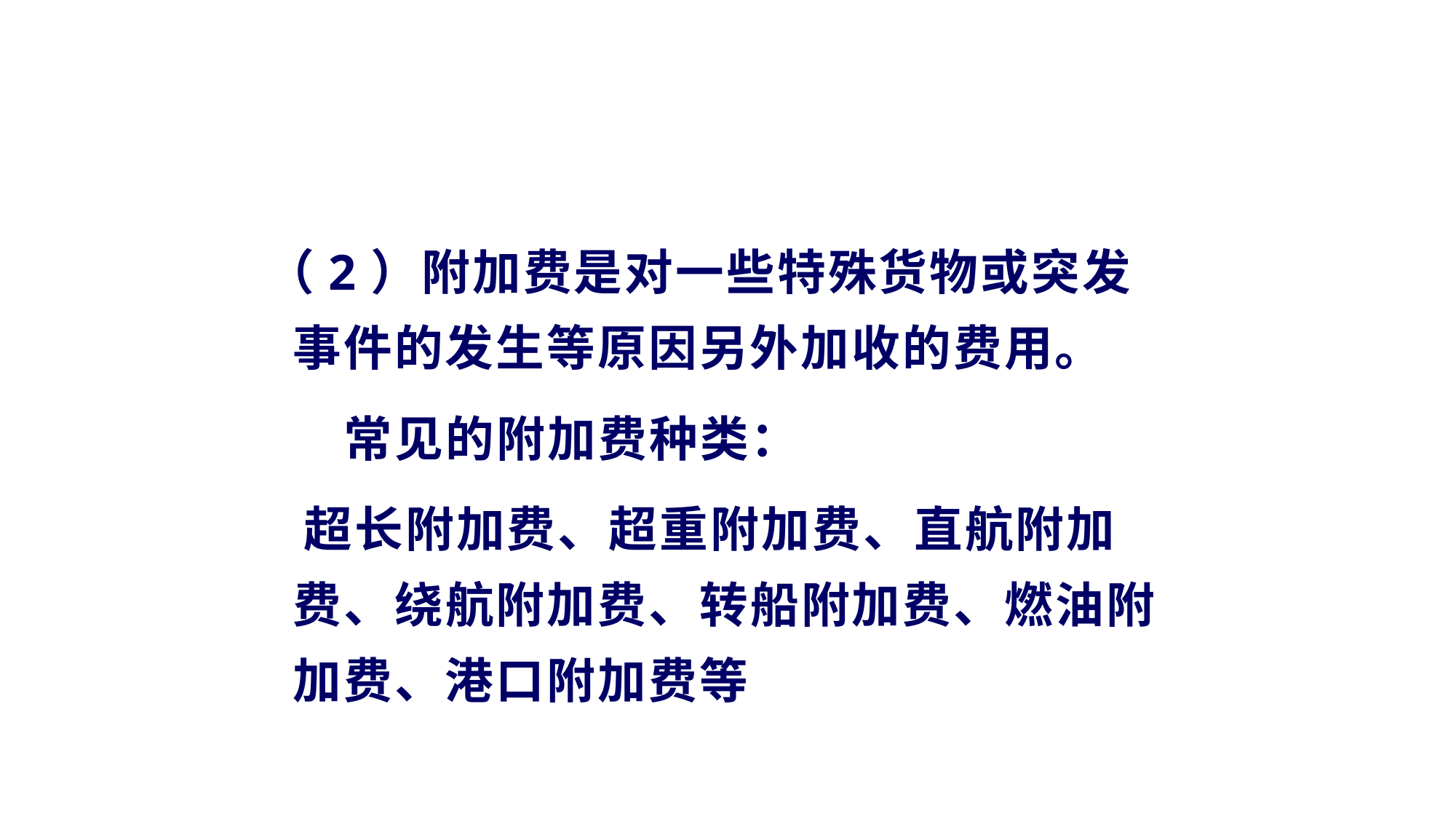

#
（2）附加费是对一些特殊货物或突发事件的发生等原因另外加收的费用。
     常见的附加费种类：
  超长附加费、超重附加费、直航附加费、绕航附加费、转船附加费、燃油附加费、港口附加费等